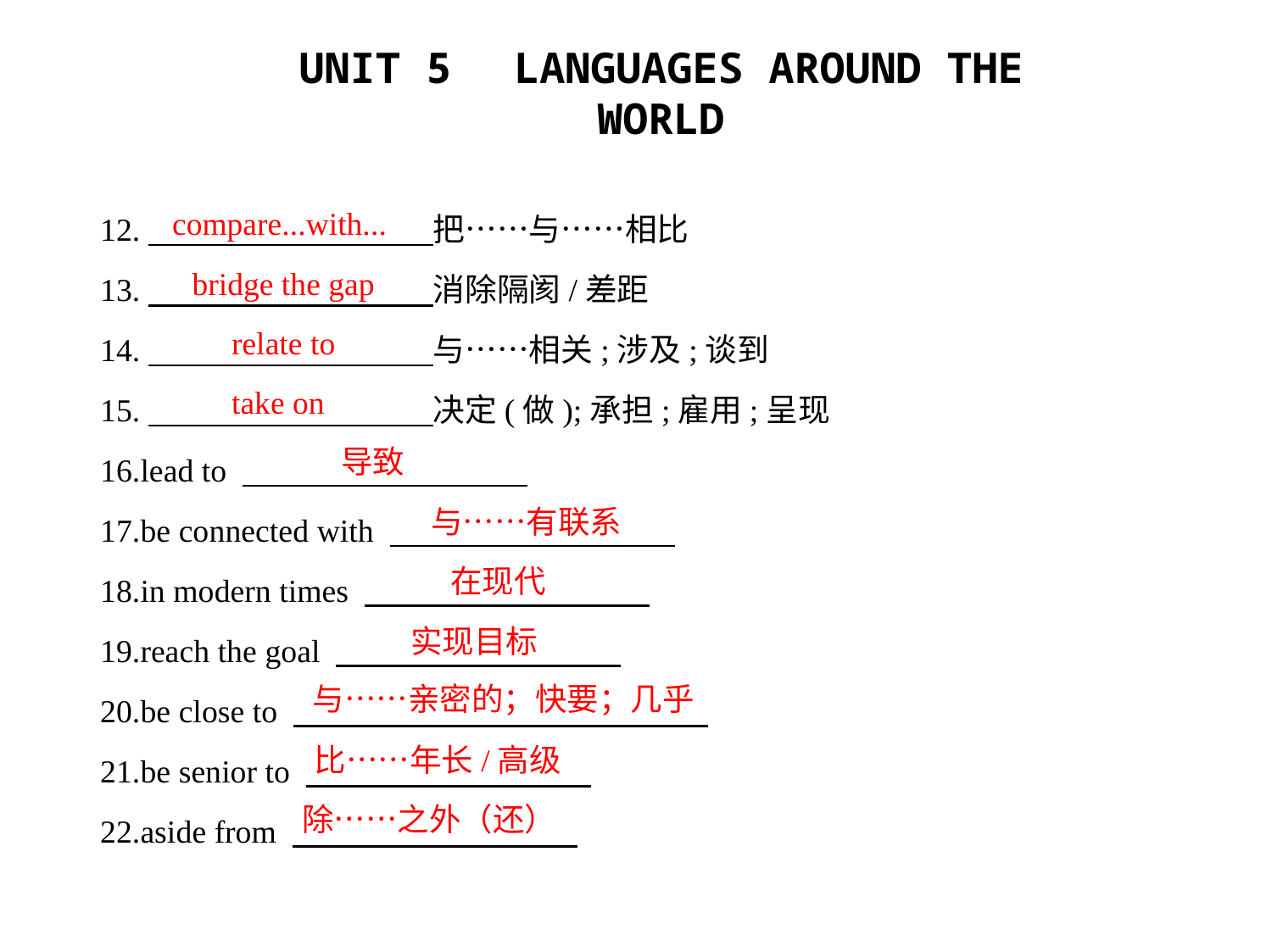

12.　　　　　　　　    把……与……相比
13.　　　　　　　　    消除隔阂/差距
14.　　　　　　　　    与……相关;涉及;谈到
15.　　　　　　　　    决定(做);承担;雇用;呈现
16.lead to
17.be connected with
18.in modern times
19.reach the goal
20.be close to
21.be senior to
22.aside from
compare...with...
bridge the gap
relate to
take on
导致
与……有联系
在现代
实现目标
与……亲密的；快要；几乎
比……年长/高级
除……之外（还）